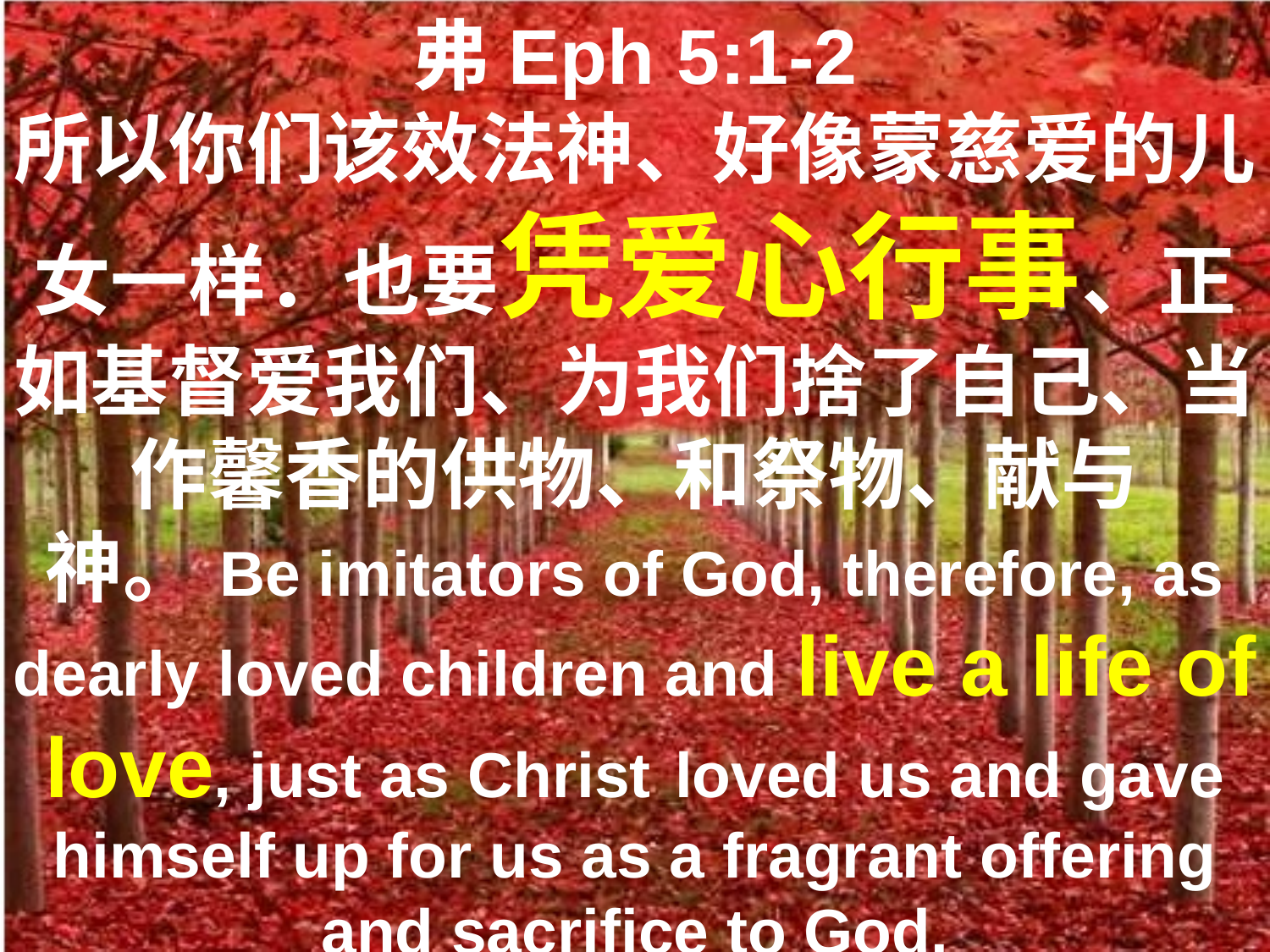

弗Eph 5:1-2
所以你们该效法神、好像蒙慈爱的儿女一样．也要凭爱心行事、正如基督爱我们、为我们捨了自己、当作馨香的供物、和祭物、献与神。Be imitators of God, therefore, as dearly loved children and live a life of love, just as Christ loved us and gave himself up for us as a fragrant offering and sacrifice to God.